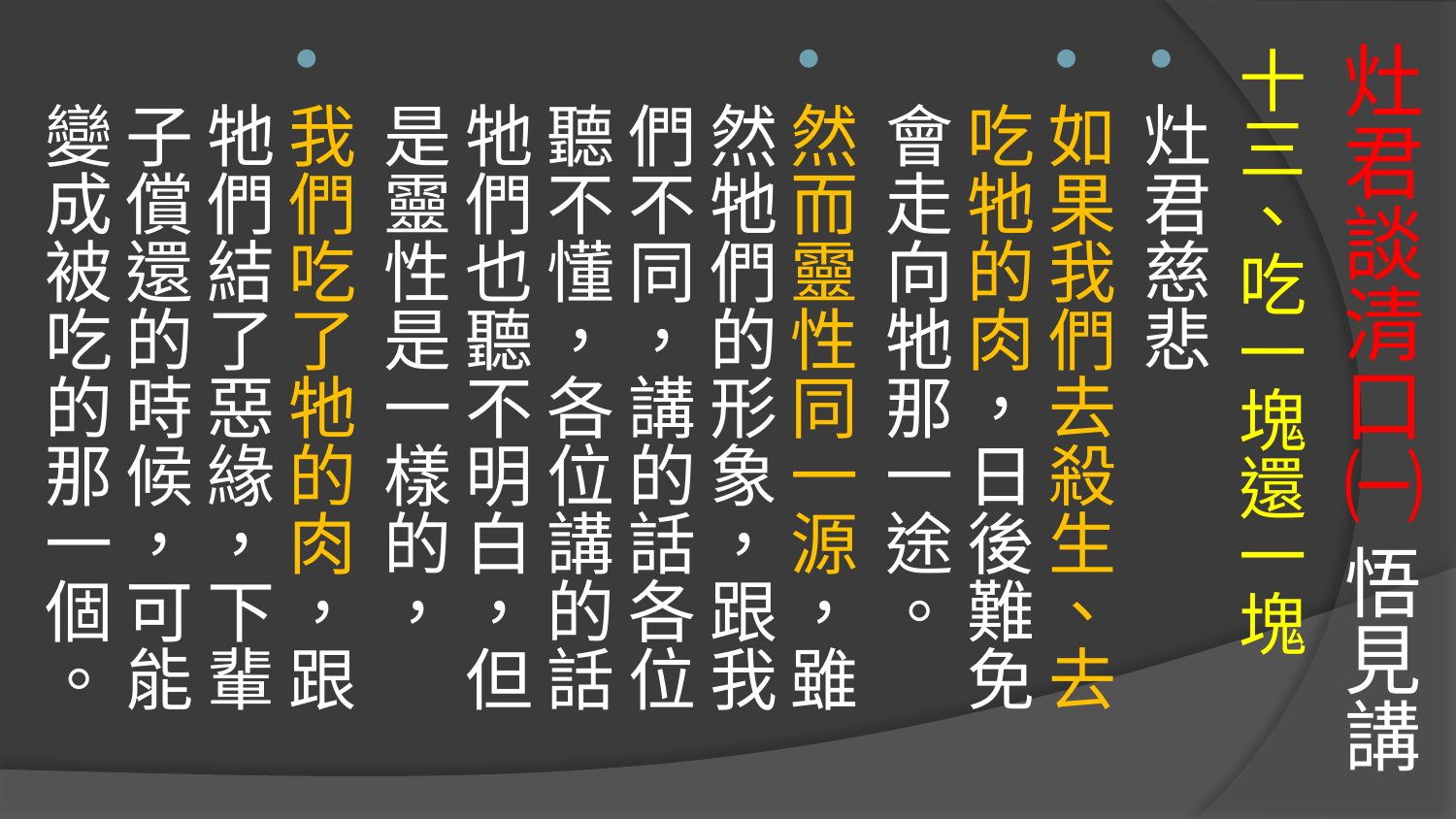

# 灶君談清口㈠ 悟見講
十三、吃一塊還一塊
灶君慈悲
如果我們去殺生、去吃牠的肉，日後難免會走向牠那一途。
然而靈性同一源，雖然牠們的形象，跟我們不同，講的話各位聽不懂，各位講的話牠們也聽不明白，但是靈性是一樣的，
我們吃了牠的肉，跟牠們結了惡緣，下輩子償還的時候，可能變成被吃的那一個。